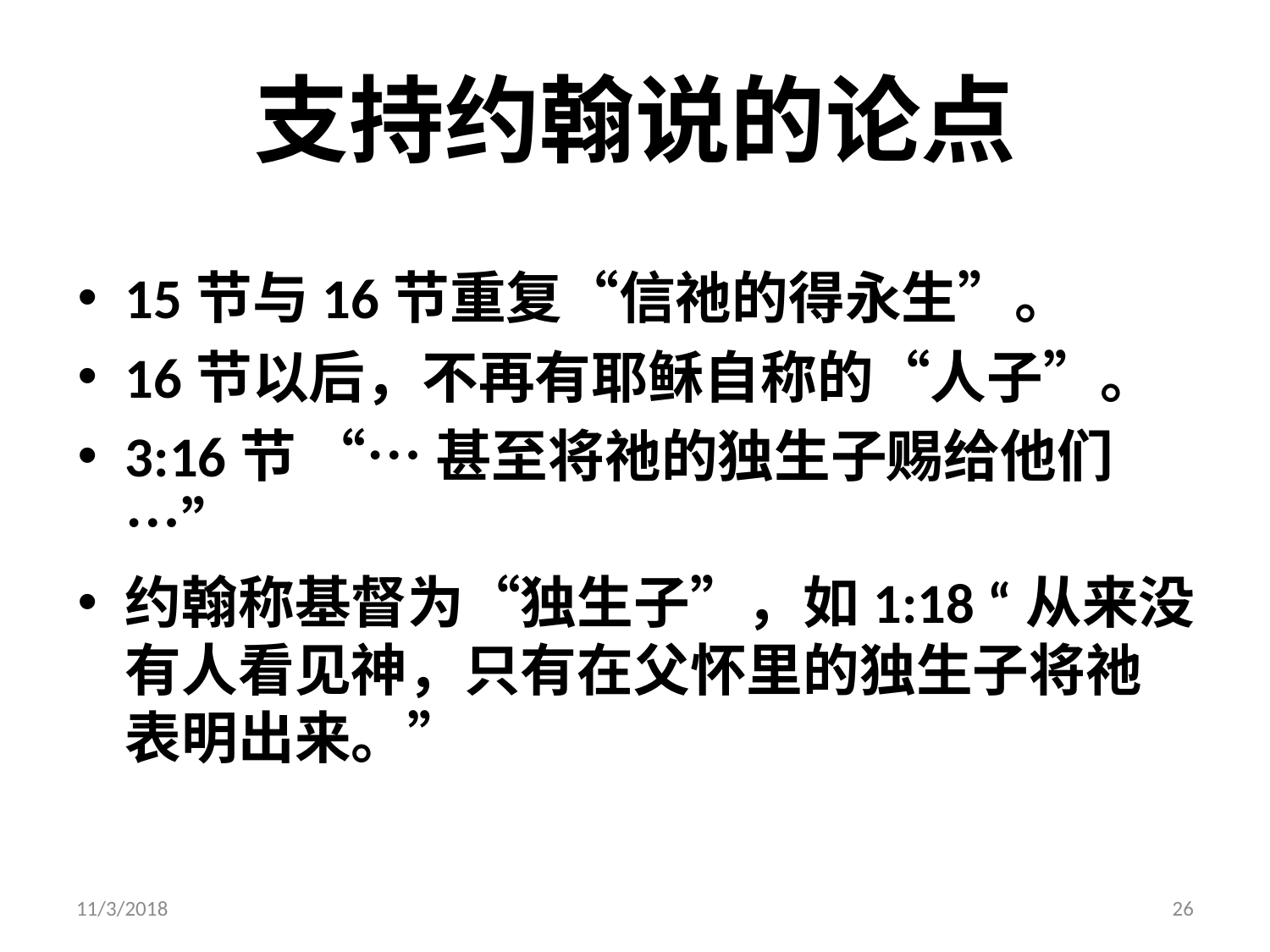

# 支持约翰说的论点
15节与16节重复“信祂的得永生”。
16节以后，不再有耶稣自称的“人子”。
3:16节 “… 甚至将祂的独生子赐给他们 …”
约翰称基督为“独生子”，如1:18 “从来没有人看见神，只有在父怀里的独生子将祂表明出来。”
11/3/2018
26